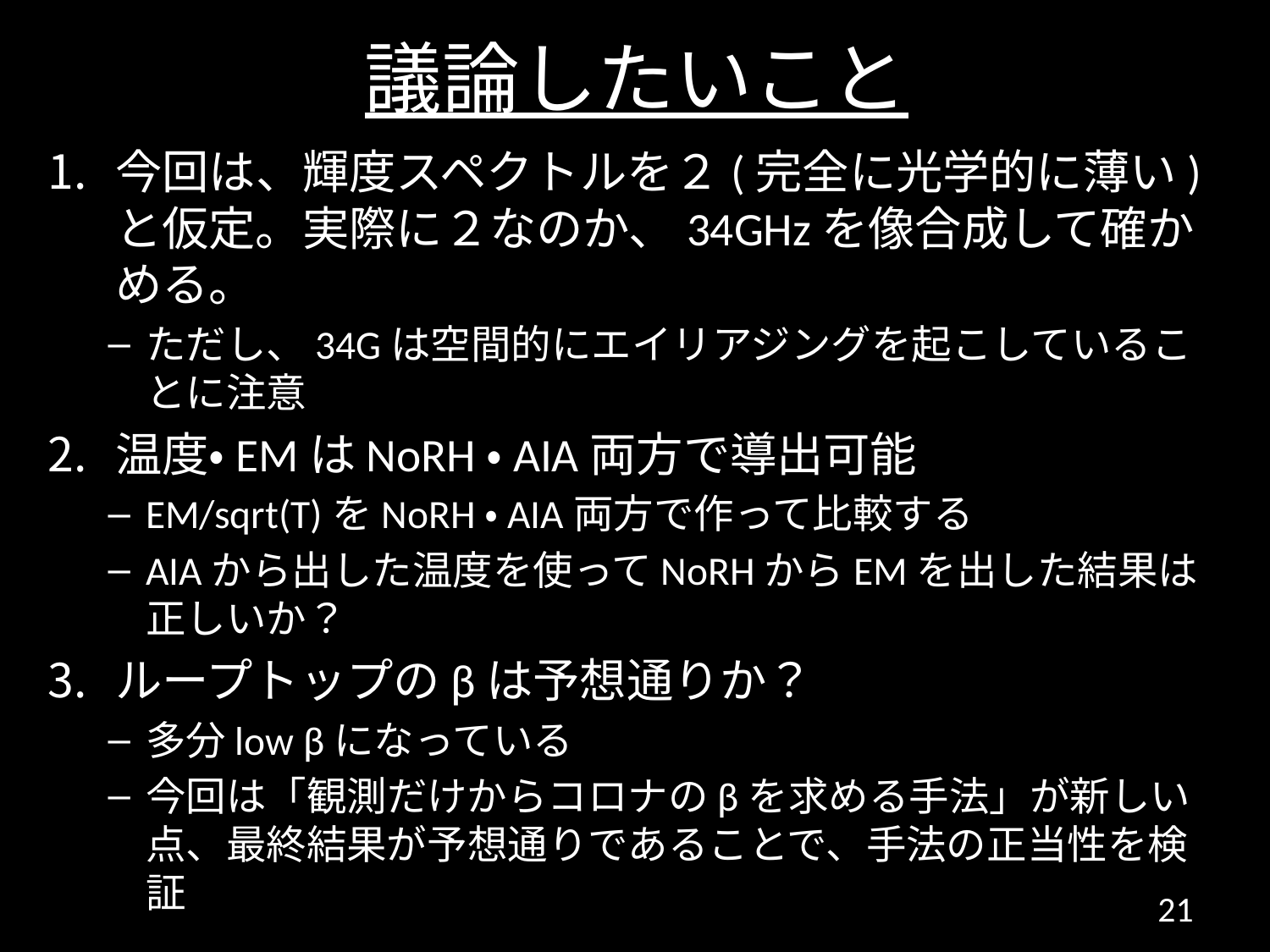

# 議論したいこと
今回は、輝度スペクトルを２(完全に光学的に薄い)と仮定。実際に２なのか、34GHzを像合成して確かめる。
ただし、34Gは空間的にエイリアジングを起こしていることに注意
温度・EMはNoRH・AIA両方で導出可能
EM/sqrt(T)をNoRH・AIA両方で作って比較する
AIAから出した温度を使ってNoRHからEMを出した結果は正しいか？
ループトップのβは予想通りか？
多分low βになっている
今回は「観測だけからコロナのβを求める手法」が新しい点、最終結果が予想通りであることで、手法の正当性を検証

21